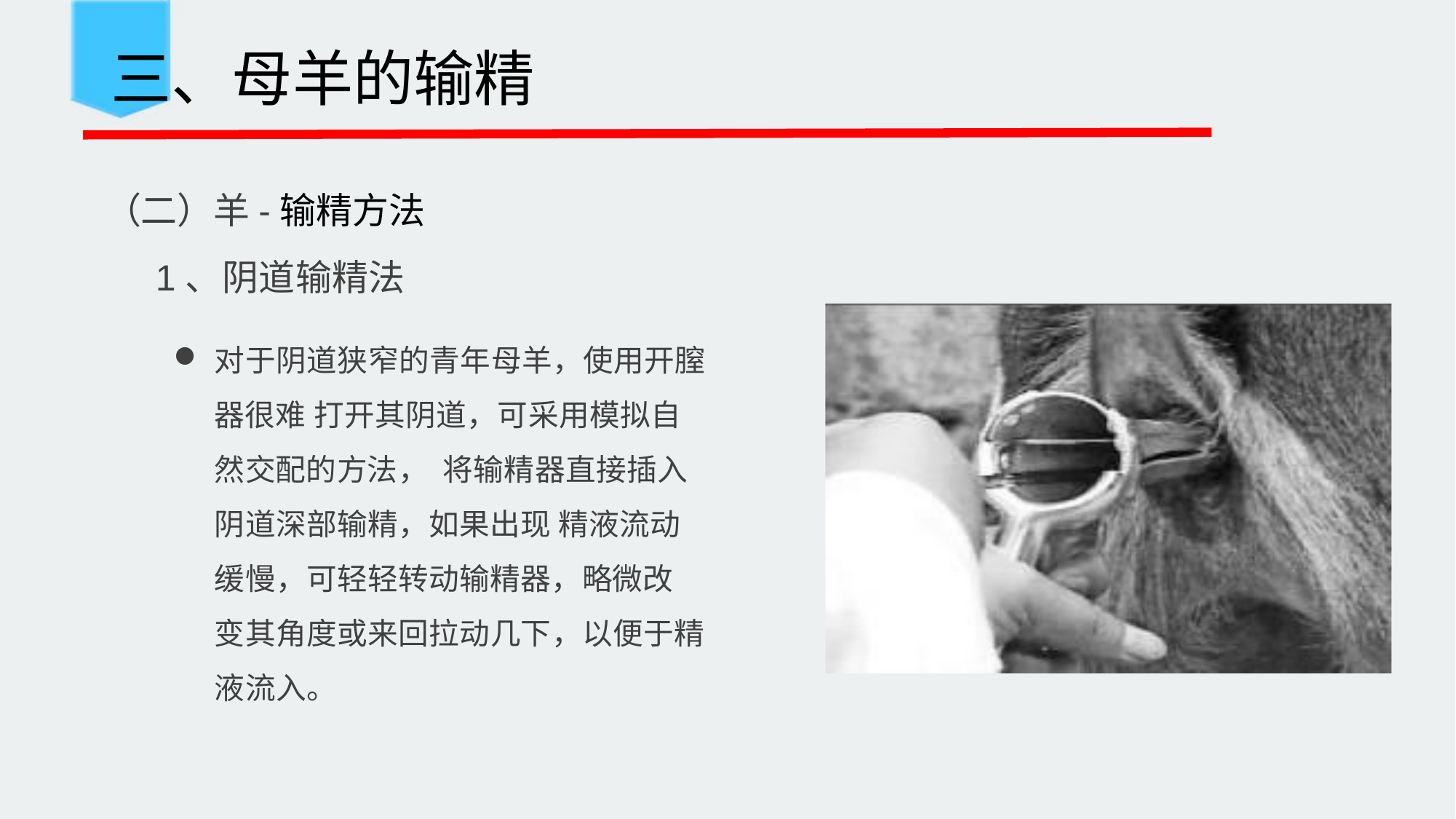

三、母羊的输精
  （二）羊-输精方法
       1、阴道输精法

对于阴道狭窄的青年母羊，使用开膣器很难 打开其阴道，可采用模拟自然交配的方法，  将输精器直接插入阴道深部输精，如果出现 精液流动缓慢，可轻轻转动输精器，略微改 变其角度或来回拉动几下，以便于精液流入。